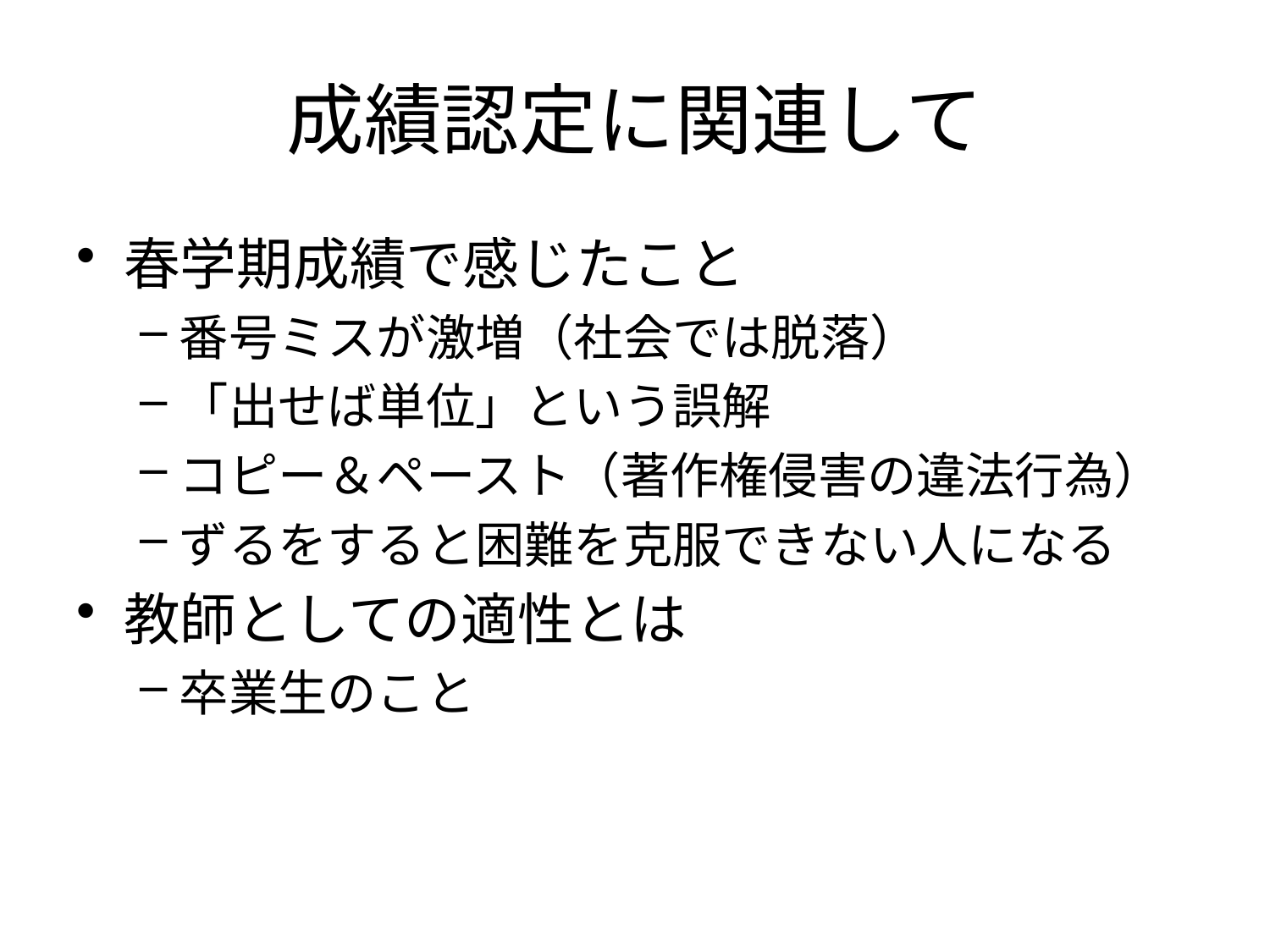

# 成績認定に関連して
春学期成績で感じたこと
番号ミスが激増（社会では脱落）
「出せば単位」という誤解
コピー＆ペースト（著作権侵害の違法行為）
ずるをすると困難を克服できない人になる
教師としての適性とは
卒業生のこと